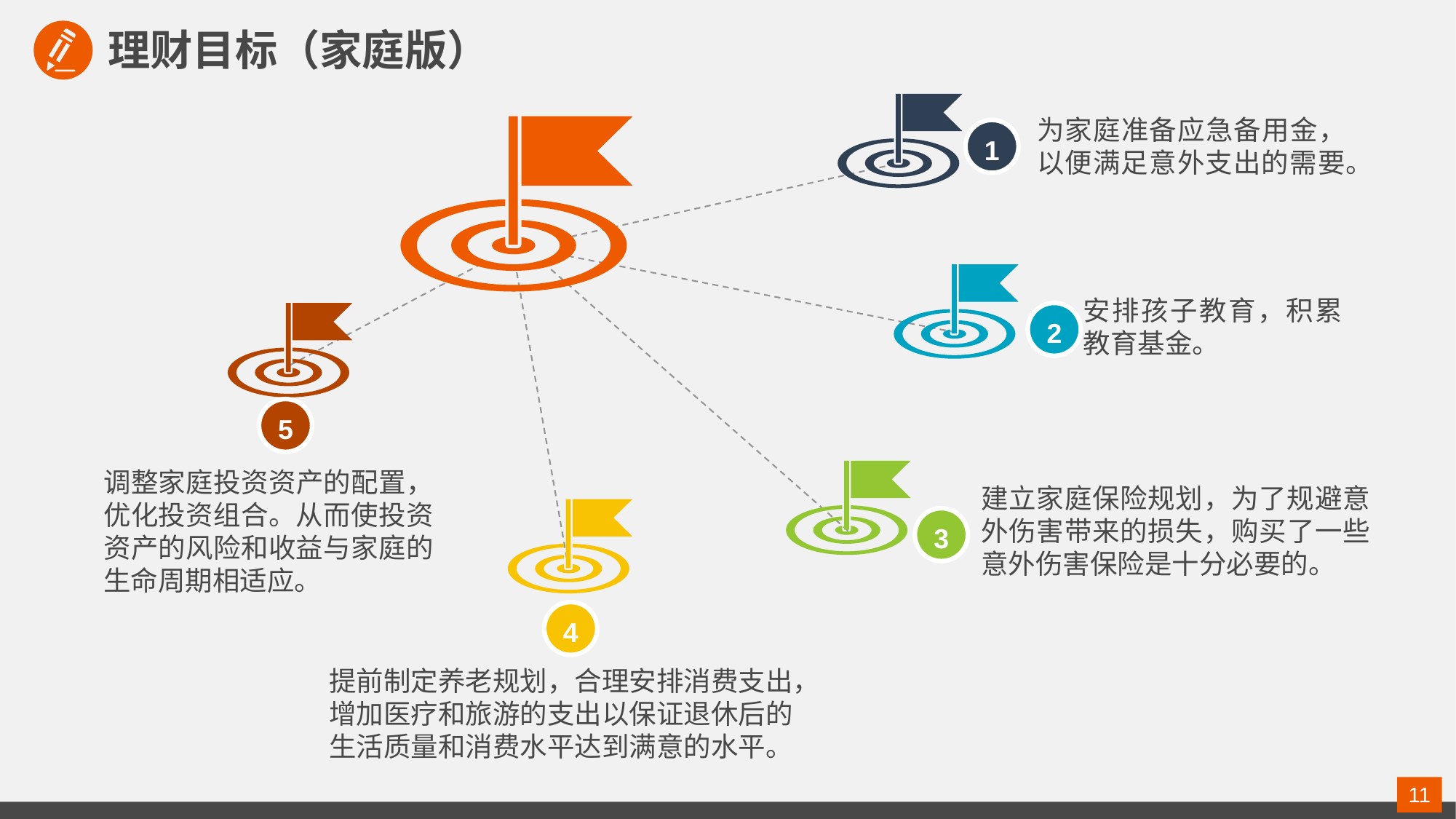

理财目标（家庭版）

为家庭准备应急备用金，以便满足意外支出的需要。

1

安排孩子教育，积累教育基金。

2
5
调整家庭投资资产的配置，优化投资组合。从而使投资资产的风险和收益与家庭的生命周期相适应。

建立家庭保险规划，为了规避意外伤害带来的损失，购买了一些意外伤害保险是十分必要的。

3
4
提前制定养老规划，合理安排消费支出，增加医疗和旅游的支出以保证退休后的生活质量和消费水平达到满意的水平。